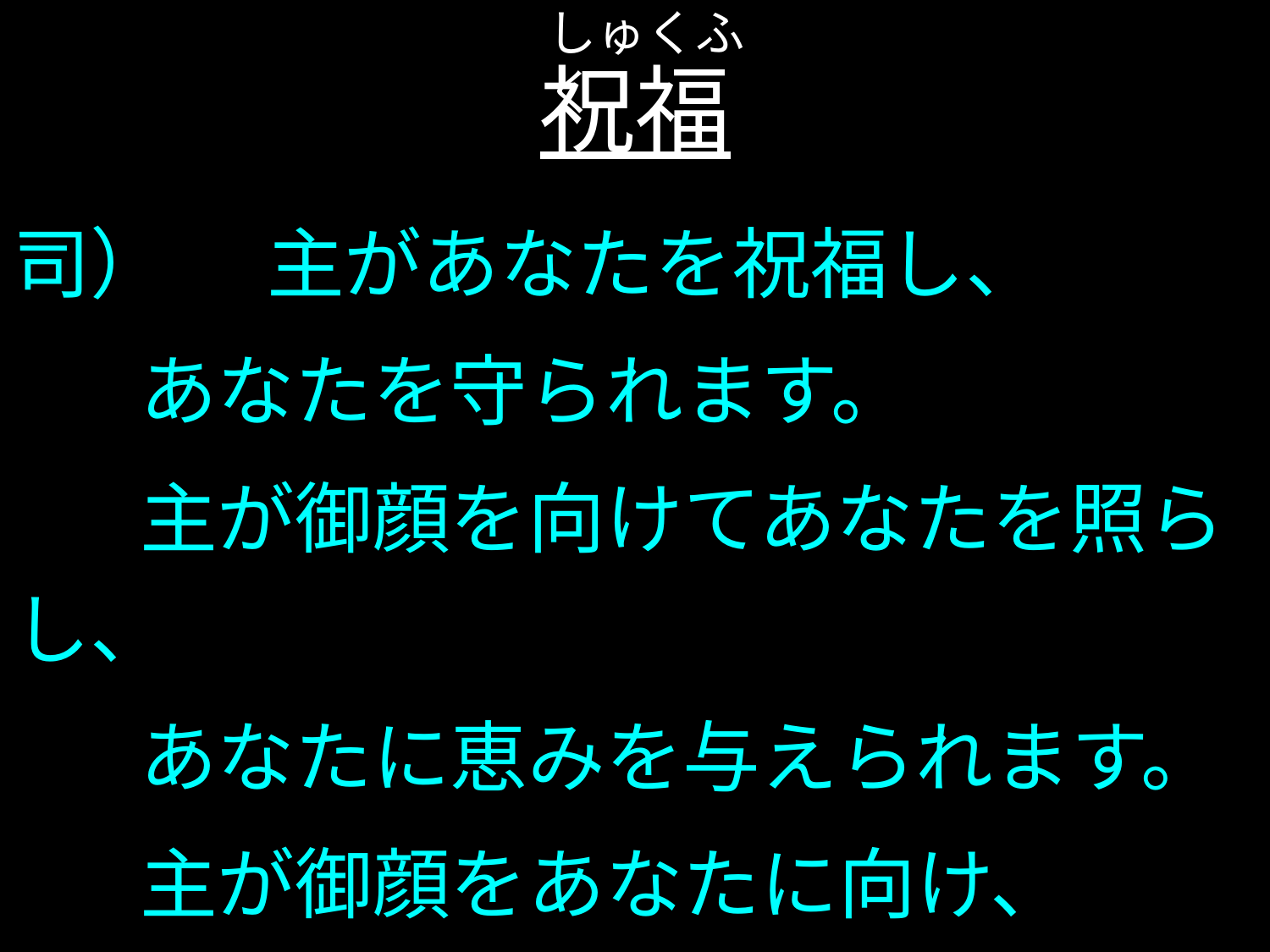

しゅくふく
# 祝福
司）	主があなたを祝福し、
	あなたを守られます。
	主が御顔を向けてあなたを照らし、
	あなたに恵みを与えられます。
	主が御顔をあなたに向け、
	あなたに平安を賜ります。